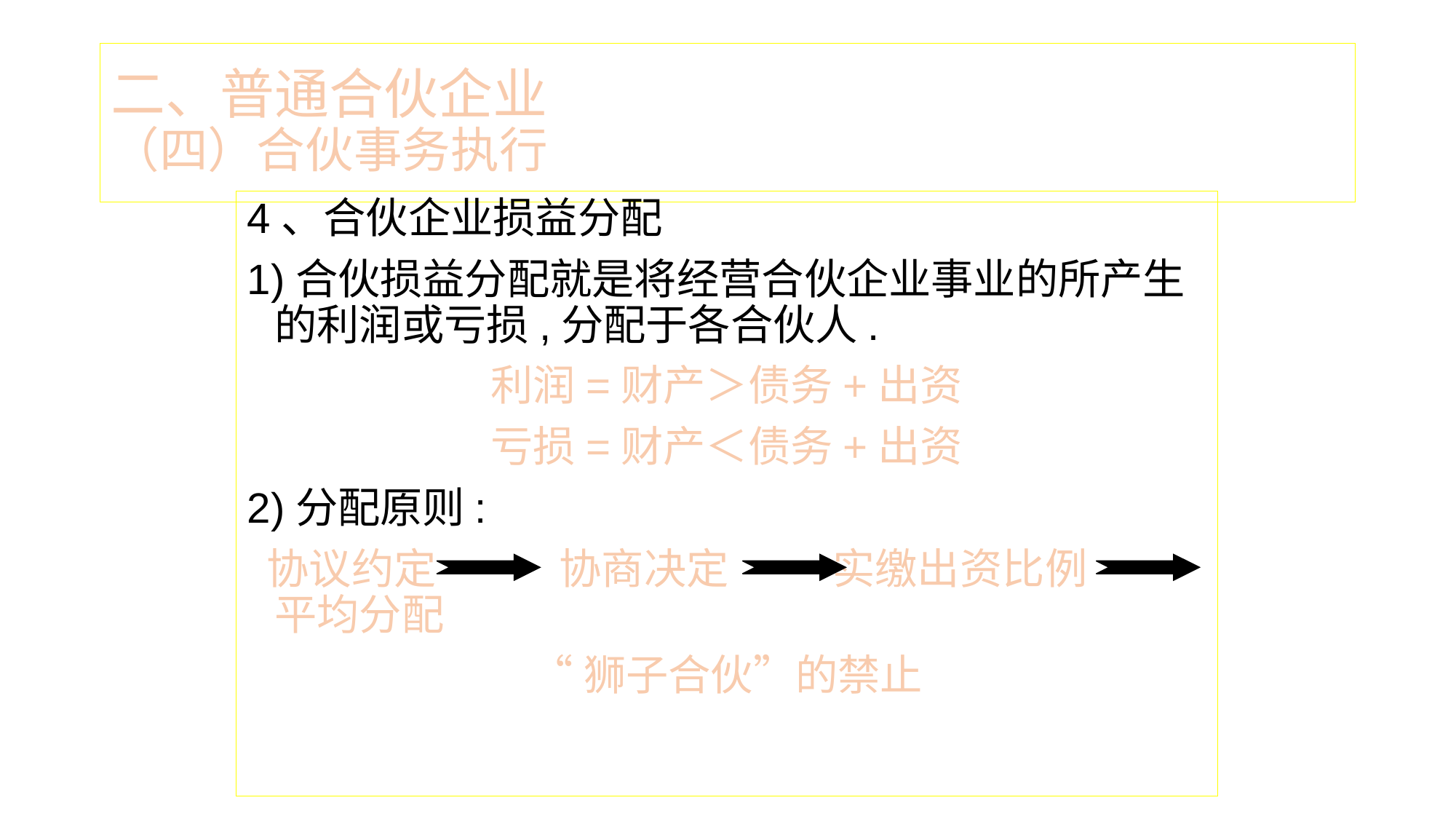

# 二、普通合伙企业 （四）合伙事务执行
4、合伙企业损益分配
1)合伙损益分配就是将经营合伙企业事业的所产生的利润或亏损,分配于各合伙人.
利润=财产＞债务+出资
亏损=财产＜债务+出资
2)分配原则:
 协议约定             协商决定           实缴出资比例           平均分配
“狮子合伙”的禁止